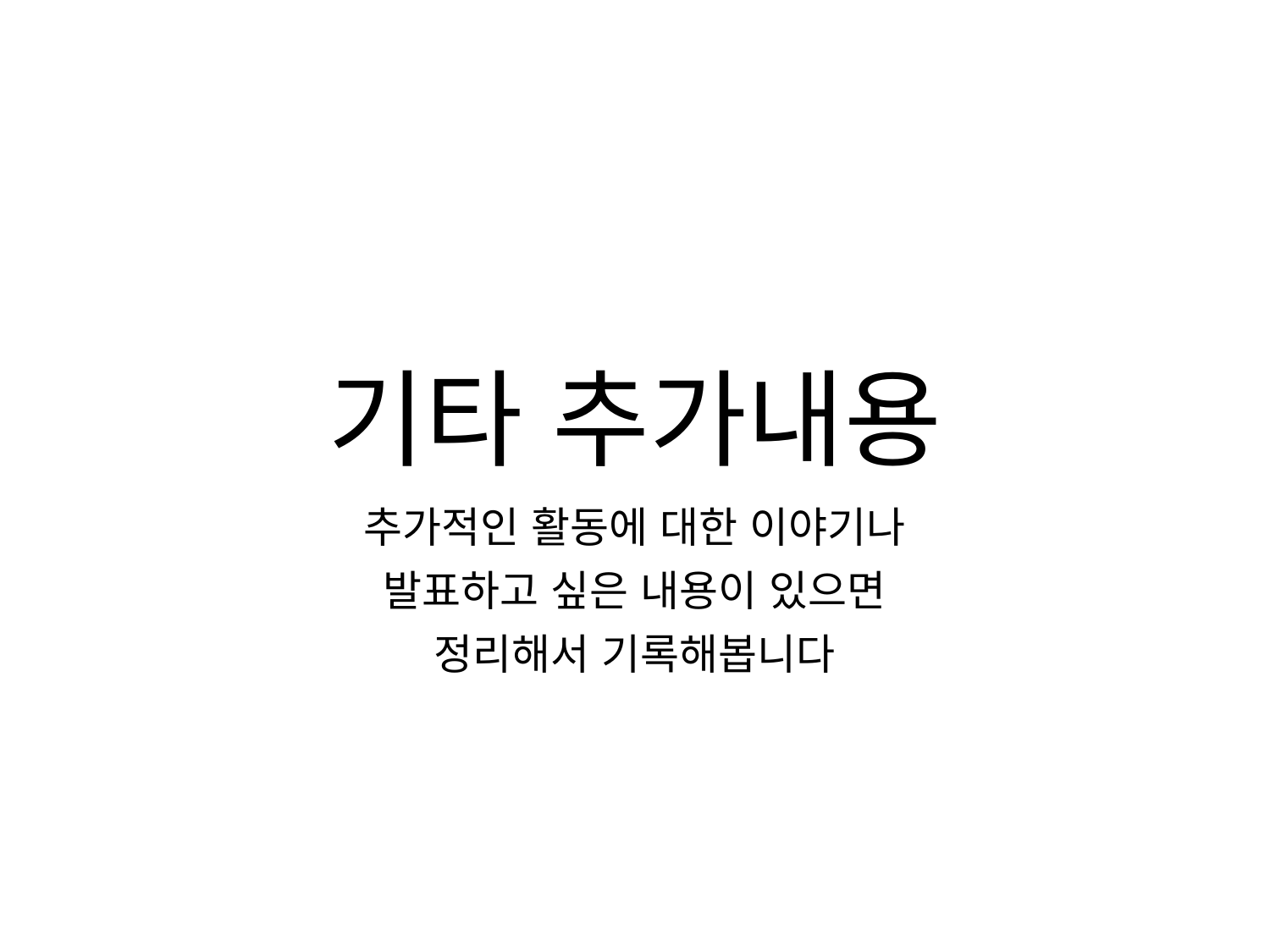

# 기타 추가내용
추가적인 활동에 대한 이야기나
발표하고 싶은 내용이 있으면
정리해서 기록해봅니다